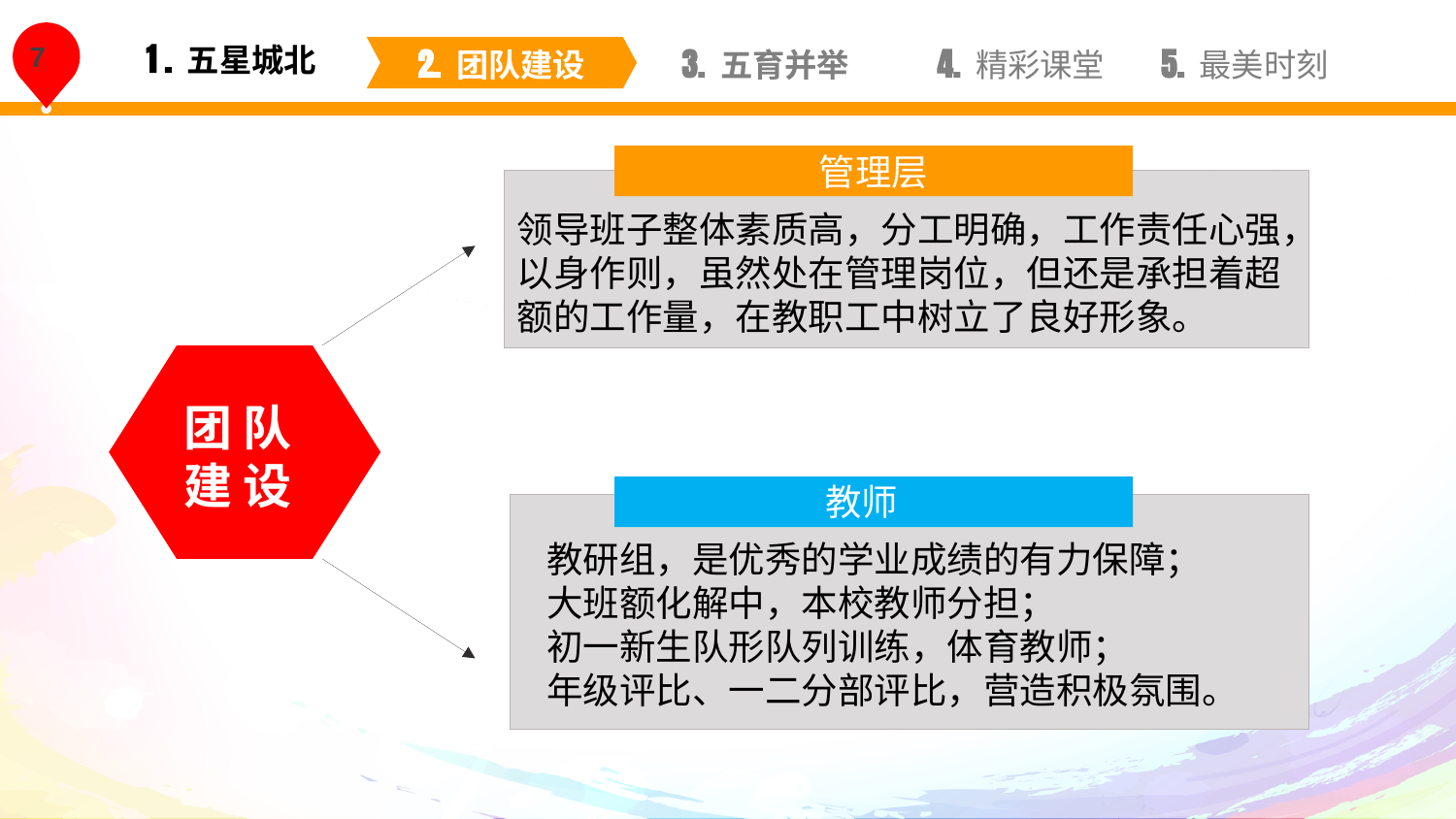

1 . 五星城北
2. 团队建设
3. 五育并举
4. 精彩课堂
5. 最美时刻
管理层

领导班子整体素质高，分工明确，工作责任心强，以身作则，虽然处在管理岗位，但还是承担着超额的工作量，在教职工中树立了良好形象。

团 队
建 设

教师

教研组，是优秀的学业成绩的有力保障；
大班额化解中，本校教师分担；
初一新生队形队列训练，体育教师；
年级评比、一二分部评比，营造积极氛围。